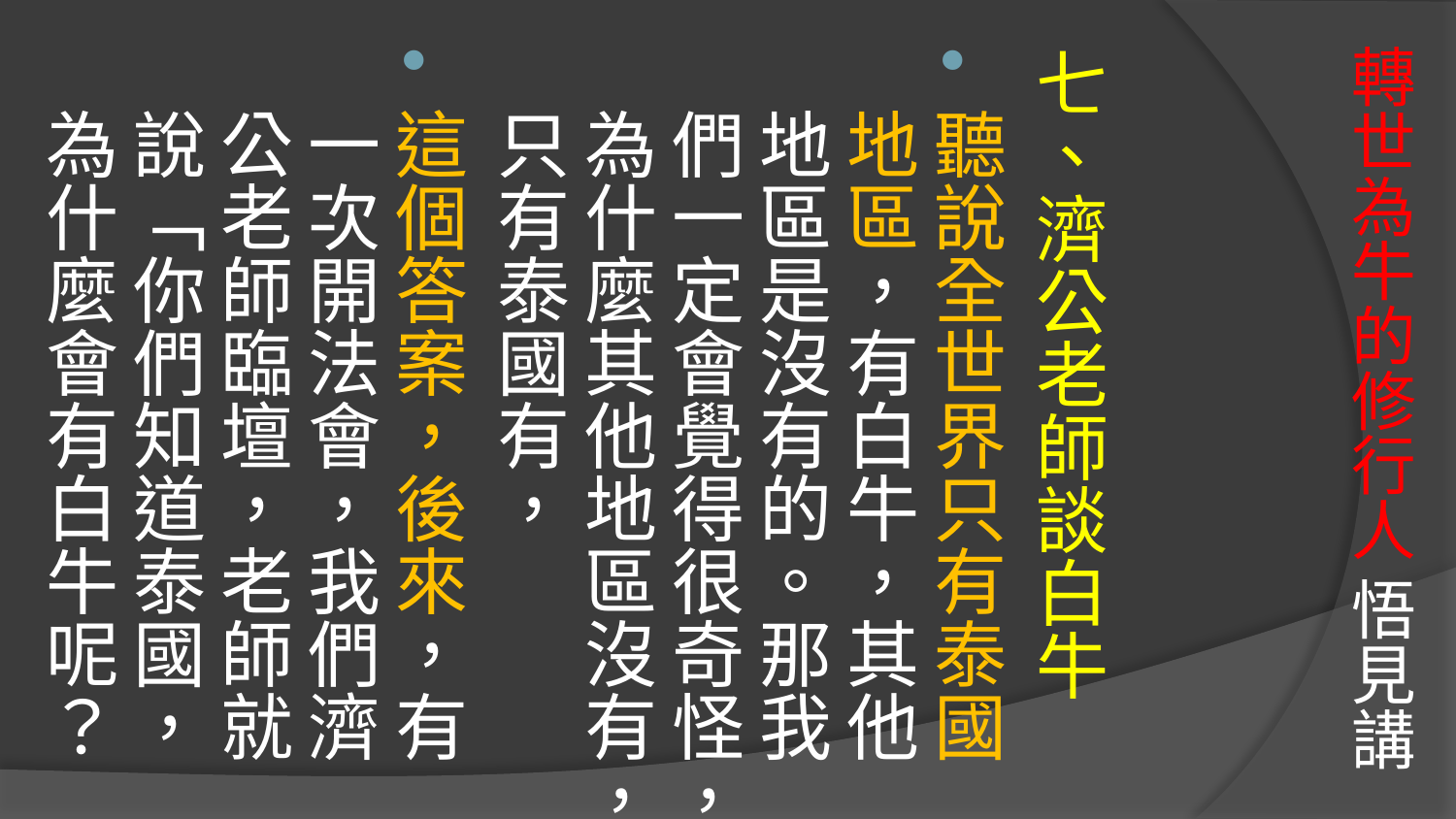

# 轉世為牛的修行人 悟見講
七、濟公老師談白牛
聽說全世界只有泰國地區，有白牛，其他地區是沒有的。那我們一定會覺得很奇怪，為什麼其他地區沒有，只有泰國有，
這個答案，後來，有一次開法會，我們濟公老師臨壇，老師就說「你們知道泰國，為什麼會有白牛呢？